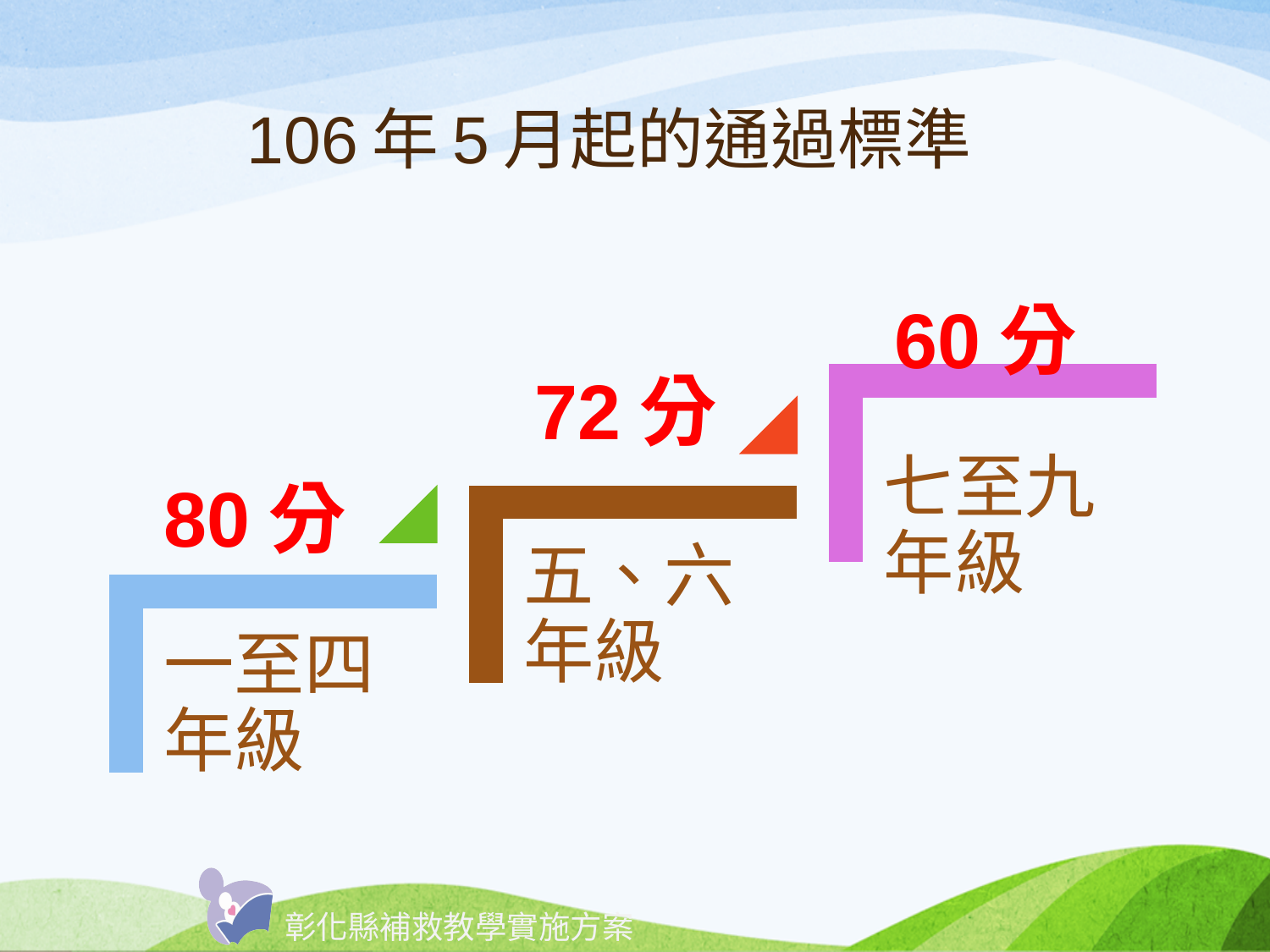

# 106年5月起的通過標準
60分
一至四年級
五、六年級
七至九年級
72分
80分